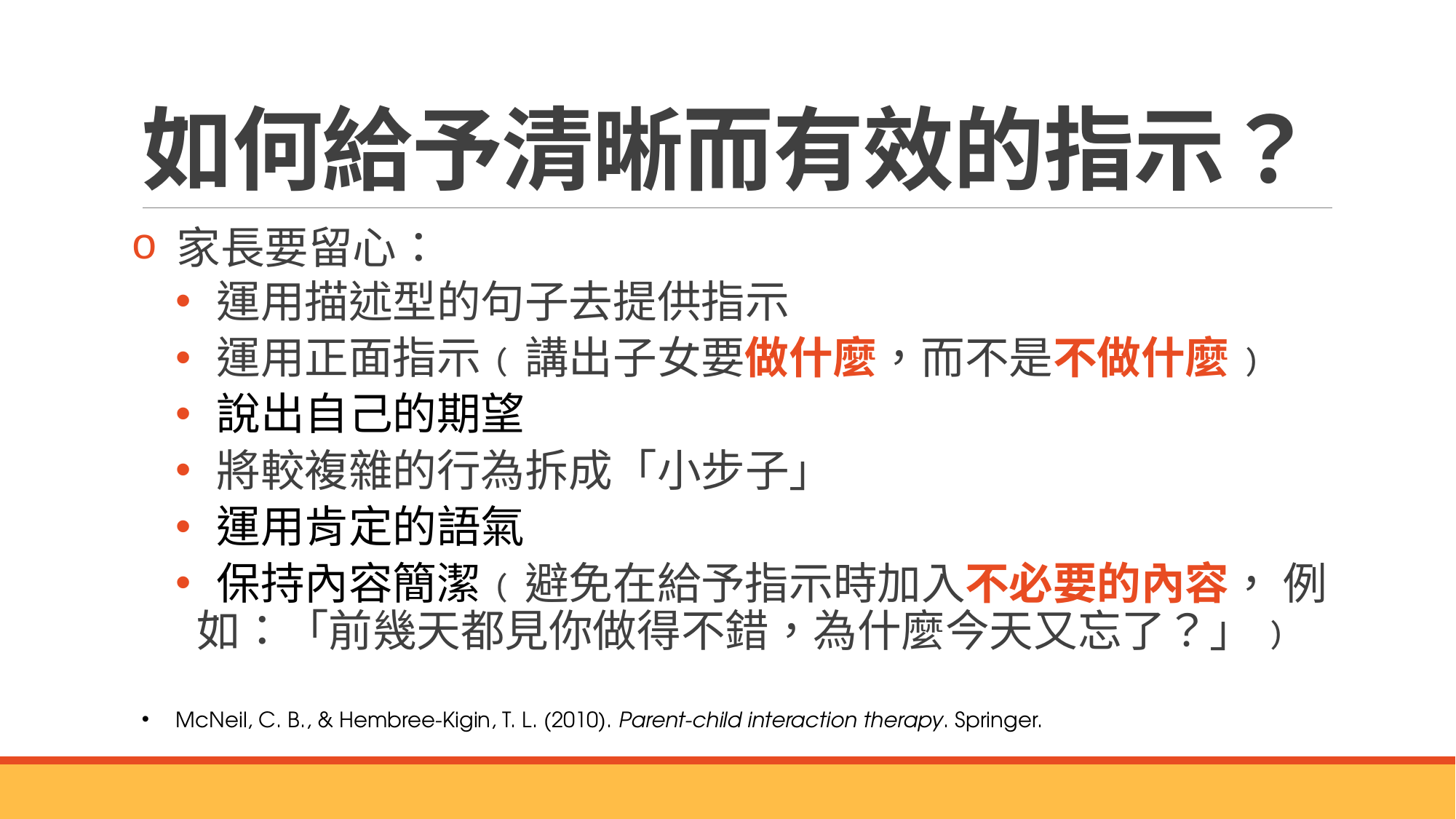

# 如何給予清晰而有效的指示？
 家長要留心：
 運用描述型的句子去提供指示
 運用正面指示﹙講出子女要做什麼，而不是不做什麼﹚
 說出自己的期望
 將較複雜的行為拆成「小步子」
 運用肯定的語氣
 保持內容簡潔﹙避免在給予指示時加入不必要的內容， 例如：「前幾天都見你做得不錯，為什麼今天又忘了？」﹚

McNeil, C. B., & Hembree-Kigin, T. L. (2010). Parent-child interaction therapy. Springer.